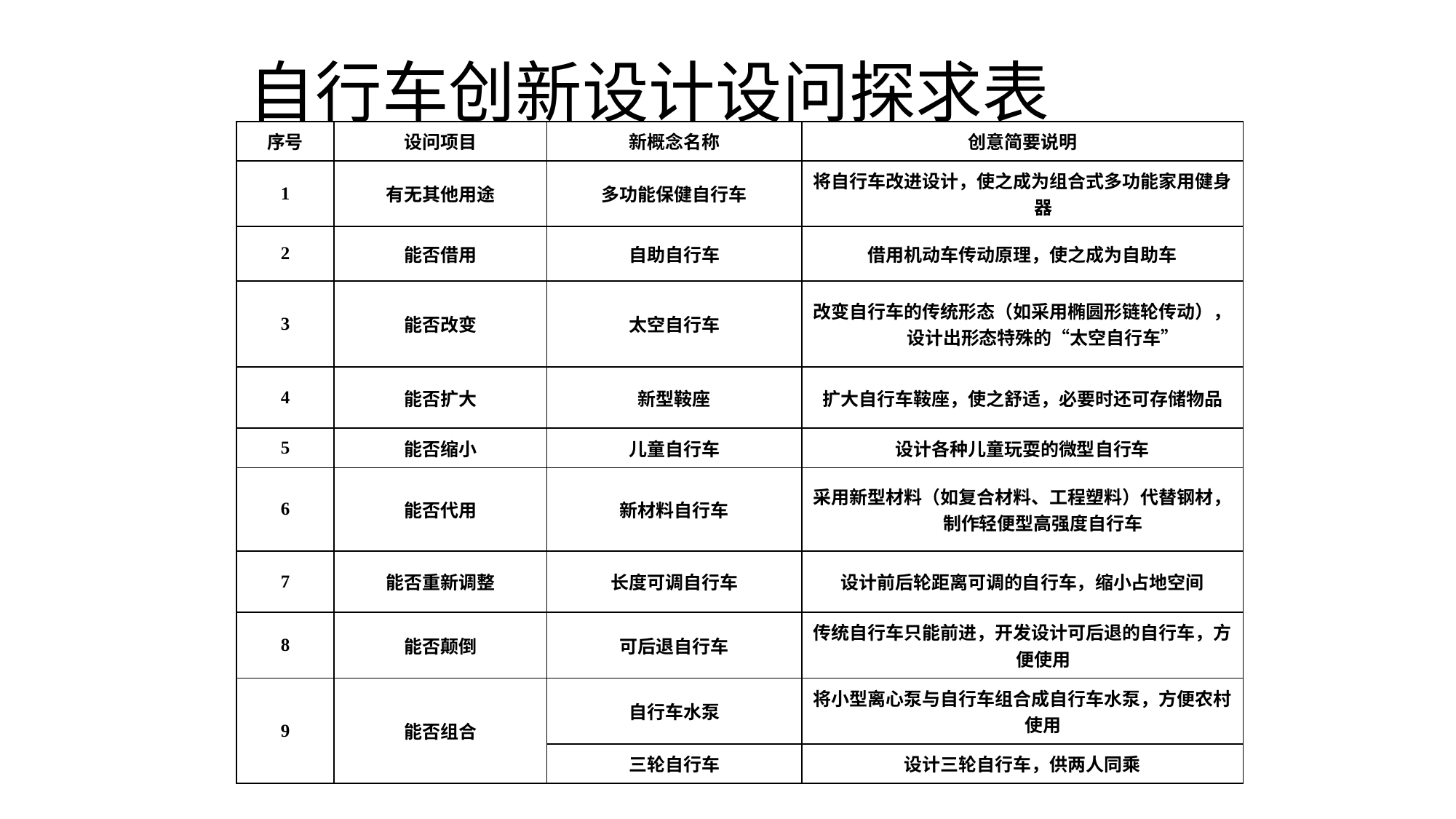

# 自行车创新设计设问探求表
| 序号 | 设问项目 | 新概念名称 | 创意简要说明 |
| --- | --- | --- | --- |
| 1 | 有无其他用途 | 多功能保健自行车 | 将自行车改进设计，使之成为组合式多功能家用健身器 |
| 2 | 能否借用 | 自助自行车 | 借用机动车传动原理，使之成为自助车 |
| 3 | 能否改变 | 太空自行车 | 改变自行车的传统形态（如采用椭圆形链轮传动），设计出形态特殊的“太空自行车” |
| 4 | 能否扩大 | 新型鞍座 | 扩大自行车鞍座，使之舒适，必要时还可存储物品 |
| 5 | 能否缩小 | 儿童自行车 | 设计各种儿童玩耍的微型自行车 |
| 6 | 能否代用 | 新材料自行车 | 采用新型材料（如复合材料、工程塑料）代替钢材，制作轻便型高强度自行车 |
| 7 | 能否重新调整 | 长度可调自行车 | 设计前后轮距离可调的自行车，缩小占地空间 |
| 8 | 能否颠倒 | 可后退自行车 | 传统自行车只能前进，开发设计可后退的自行车，方便使用 |
| 9 | 能否组合 | 自行车水泵 | 将小型离心泵与自行车组合成自行车水泵，方便农村使用 |
|  |  | 三轮自行车 | 设计三轮自行车，供两人同乘 |